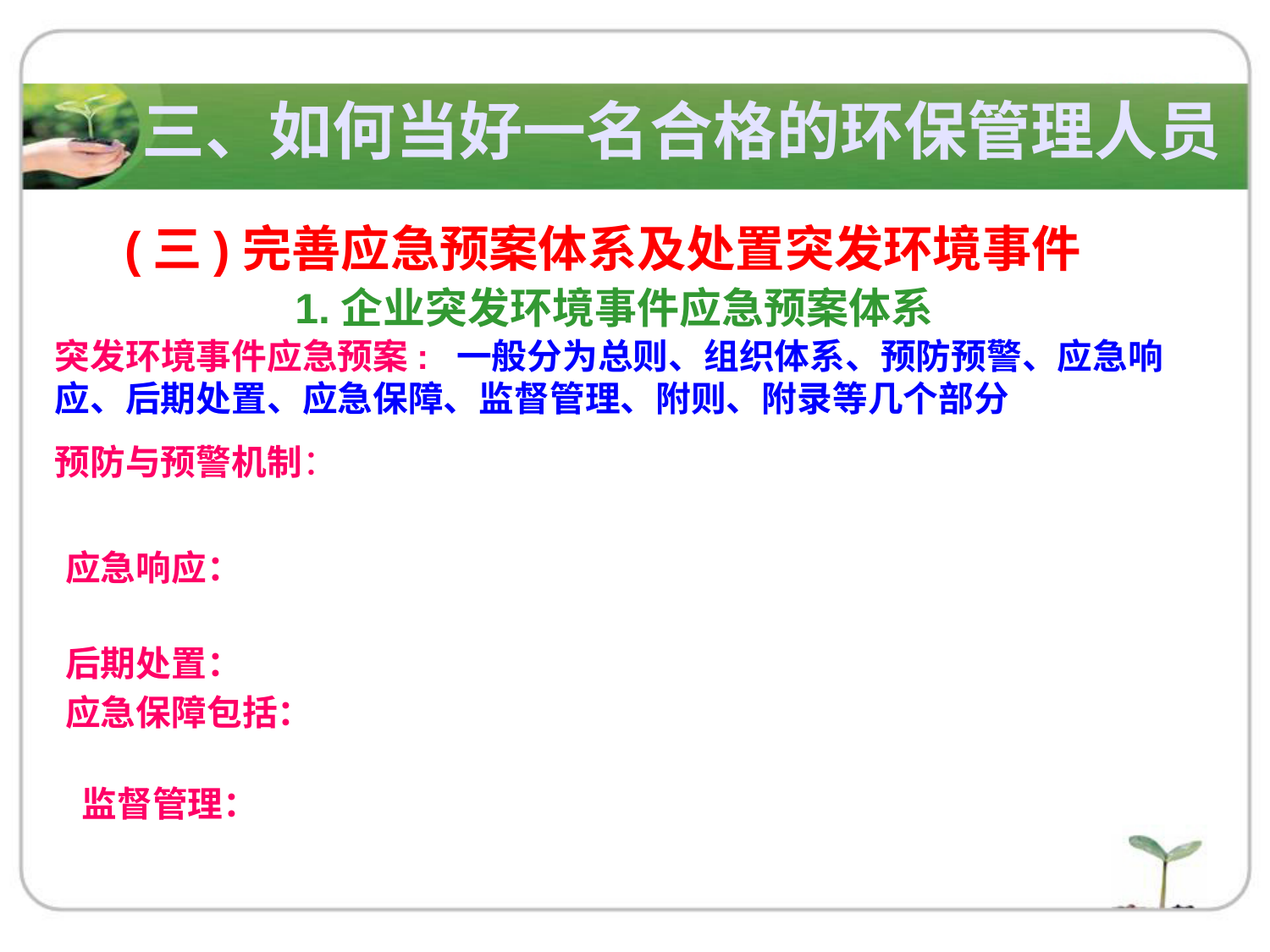

三、如何当好一名合格的环保管理人员
(三)完善应急预案体系及处置突发环境事件
1.企业突发环境事件应急预案体系
突发环境事件应急预案:  一般分为总则、组织体系、预防预警、应急响应、后期处置、应急保障、监督管理、附则、附录等几个部分
预防与预警机制：应急准备措施、环境风险隐患排查和整治措施，预警分级指标、预警发布或者解除程序、预警相应措施等。
应急响应：应急预案启动条件、信息报告、先期处置、分级响应、指挥与协调、信息发布、应急终止等程序和措施.
后期处置：善后处置，调查与评估、恢复重建等。
应急保障包括：人力资源保障、财力保障、物资保障、医疗卫生保障、交通运输保障、治安维护、通信保障、科技支撑等。
 监督管理：应急预案演练、宣教培训、责任与奖惩等。